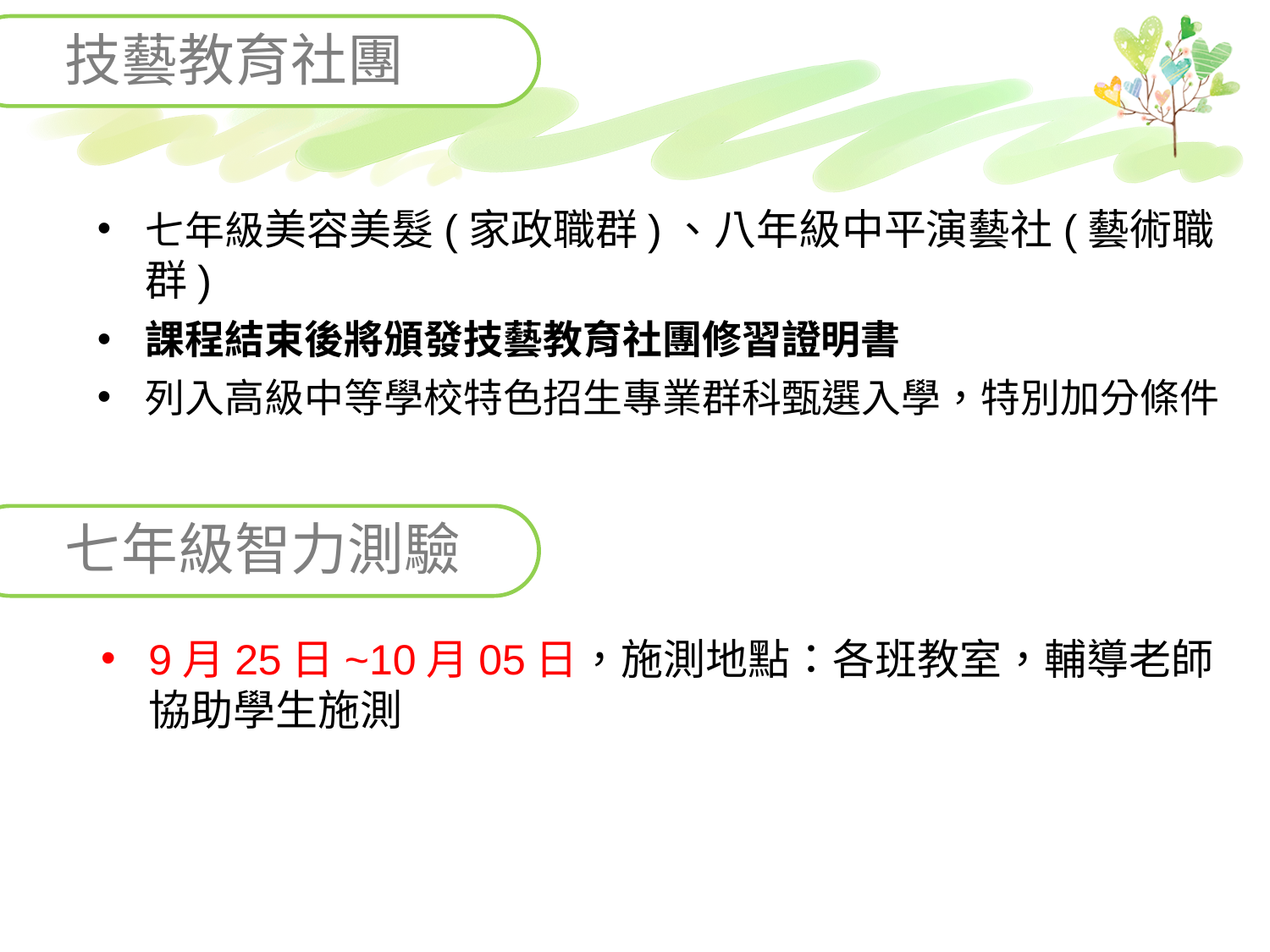

技藝教育社團
七年級美容美髮(家政職群)、八年級中平演藝社(藝術職群)
課程結束後將頒發技藝教育社團修習證明書
列入高級中等學校特色招生專業群科甄選入學，特別加分條件

七年級智力測驗
9月25日~10月05日，施測地點：各班教室，輔導老師協助學生施測